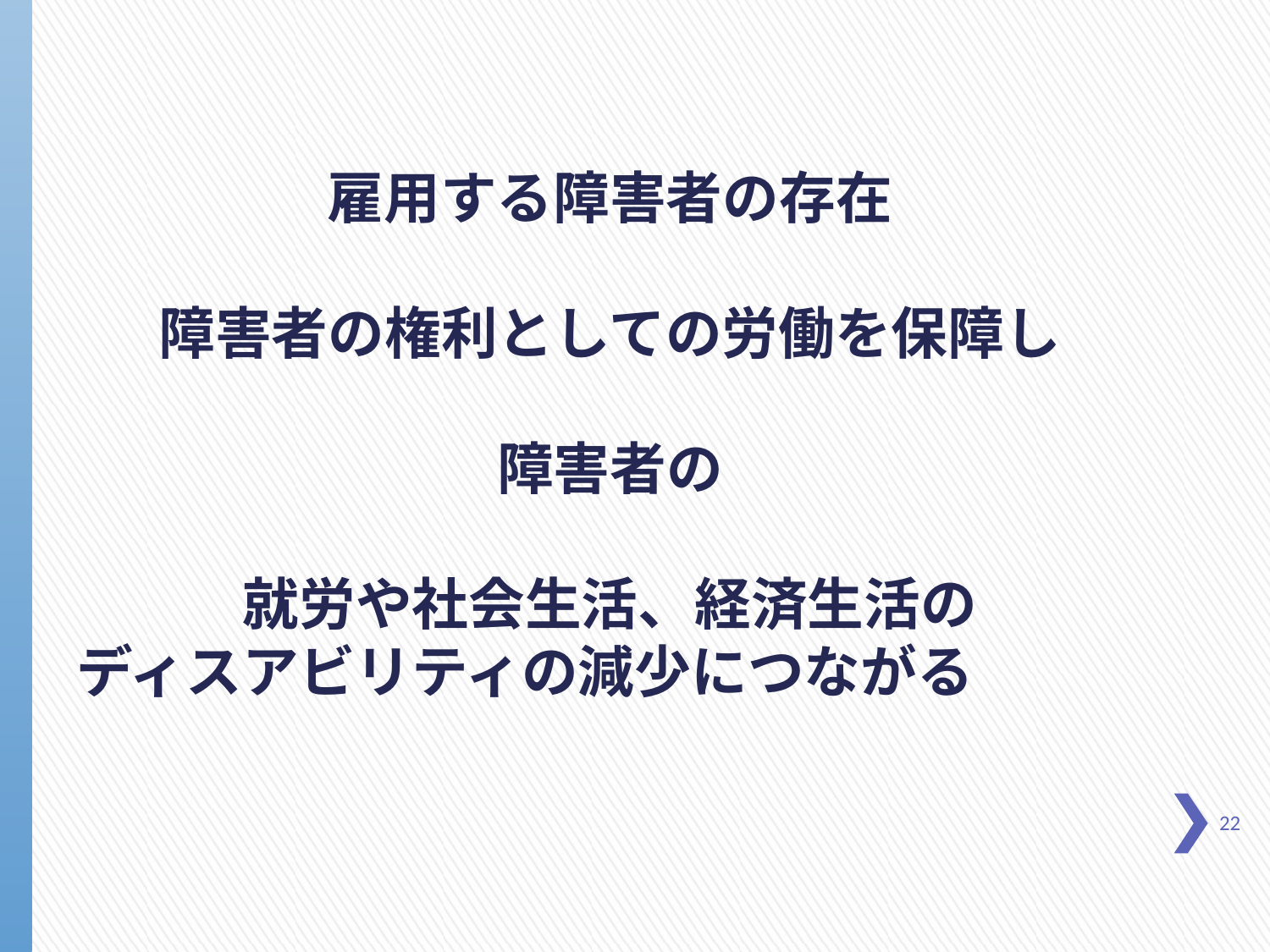

雇用する障害者の存在

障害者の権利としての労働を保障し

障害者の

就労や社会生活、経済生活の
ディスアビリティの減少につながる
22